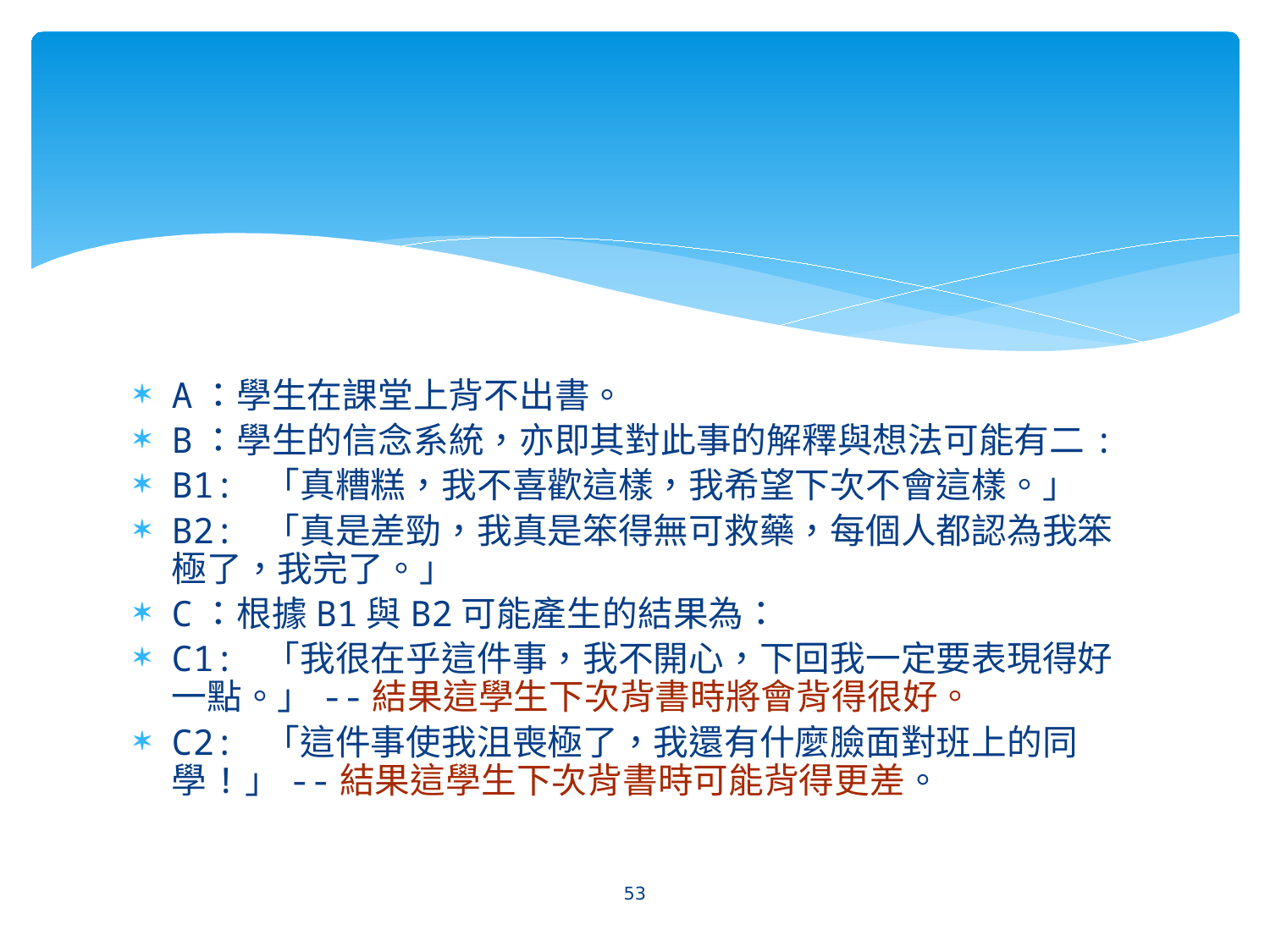

#
A：學生在課堂上背不出書。
B：學生的信念系統，亦即其對此事的解釋與想法可能有二:
B1: 「真糟糕，我不喜歡這樣，我希望下次不會這樣。」
B2: 「真是差勁，我真是笨得無可救藥，每個人都認為我笨極了，我完了。」
C：根據B1與B2可能產生的結果為：
C1: 「我很在乎這件事，我不開心，下回我一定要表現得好一點。」--結果這學生下次背書時將會背得很好。
C2: 「這件事使我沮喪極了，我還有什麼臉面對班上的同學!」--結果這學生下次背書時可能背得更差。
53